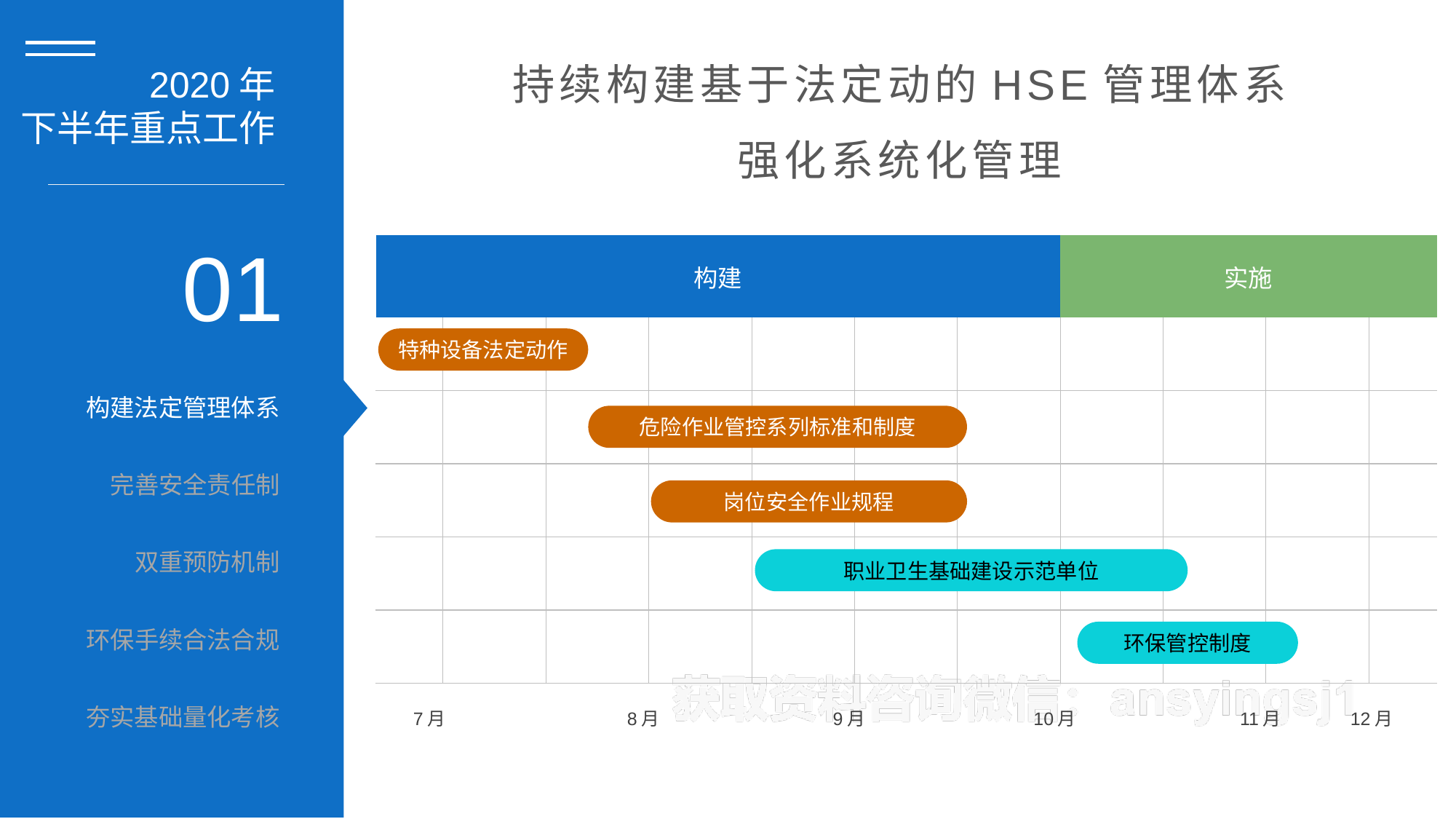

持续构建基于法定动的HSE管理体系
强化系统化管理
2020年
下半年重点工作
01
| 构建 |  |  |  |  |  |  |  |  |  |  |  |  | 实施 |  |  |  |  |  |  |
| --- | --- | --- | --- | --- | --- | --- | --- | --- | --- | --- | --- | --- | --- | --- | --- | --- | --- | --- | --- |
|  |  |  |  |  |  |  |  |  |  |  |  |  |  |  |  |  |  |  |  |
|  |  |  |  |  |  |  |  |  |  |  |  |  |  |  |  |  |  |  |  |
|  |  |  |  |  |  |  |  |  |  |  |  |  |  |  |  |  |  |  |  |
|  |  |  |  |  |  |  |  |  |  |  |  |  |  |  |  |  |  |  |  |
|  |  |  |  |  |  |  |  |  |  |  |  |  |  |  |  |  |  |  |  |
| 7月 |  |  |  | 8月 |  |  |  | 9月 |  |  |  | 10月 |  |  |  | 11月 |  | 12月 |  |
特种设备法定动作
| 构建法定管理体系 |
| --- |
| 完善安全责任制 |
| 双重预防机制 |
| 环保手续合法合规 |
| 夯实基础量化考核 |

危险作业管控系列标准和制度
岗位安全作业规程
职业卫生基础建设示范单位
环保管控制度